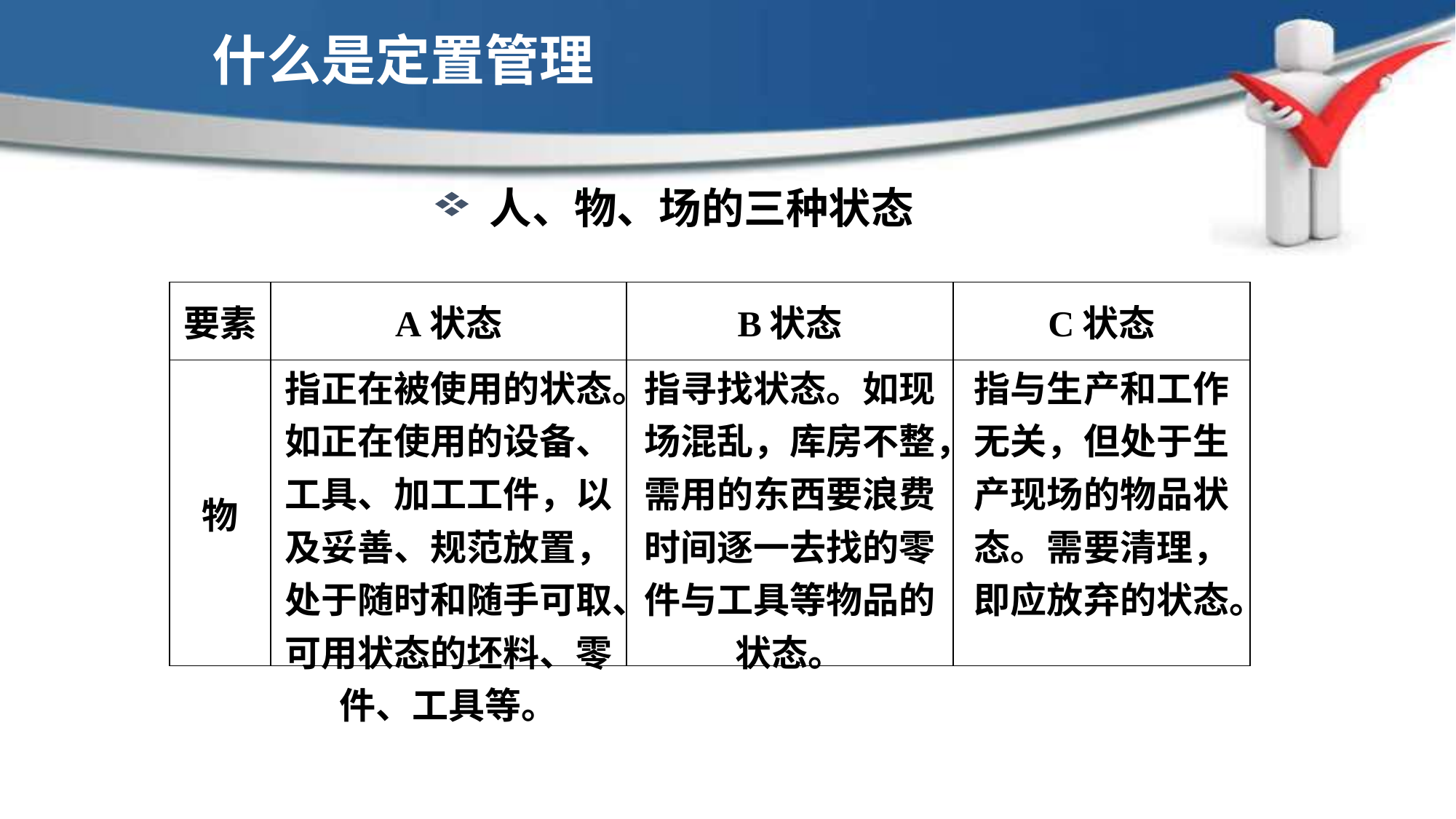

什么是定置管理
人、物、场的三种状态

| 要素 | A状态 | B状态 | C状态 |
| --- | --- | --- | --- |
| 物 | 指正在被使用的状态。如正在使用的设备、工具、加工工件，以及妥善、规范放置，处于随时和随手可取、可用状态的坯料、零件、工具等。 | 指寻找状态。如现场混乱，库房不整，需用的东西要浪费时间逐一去找的零件与工具等物品的状态。 | 指与生产和工作无关，但处于生产现场的物品状态。需要清理，即应放弃的状态。 |